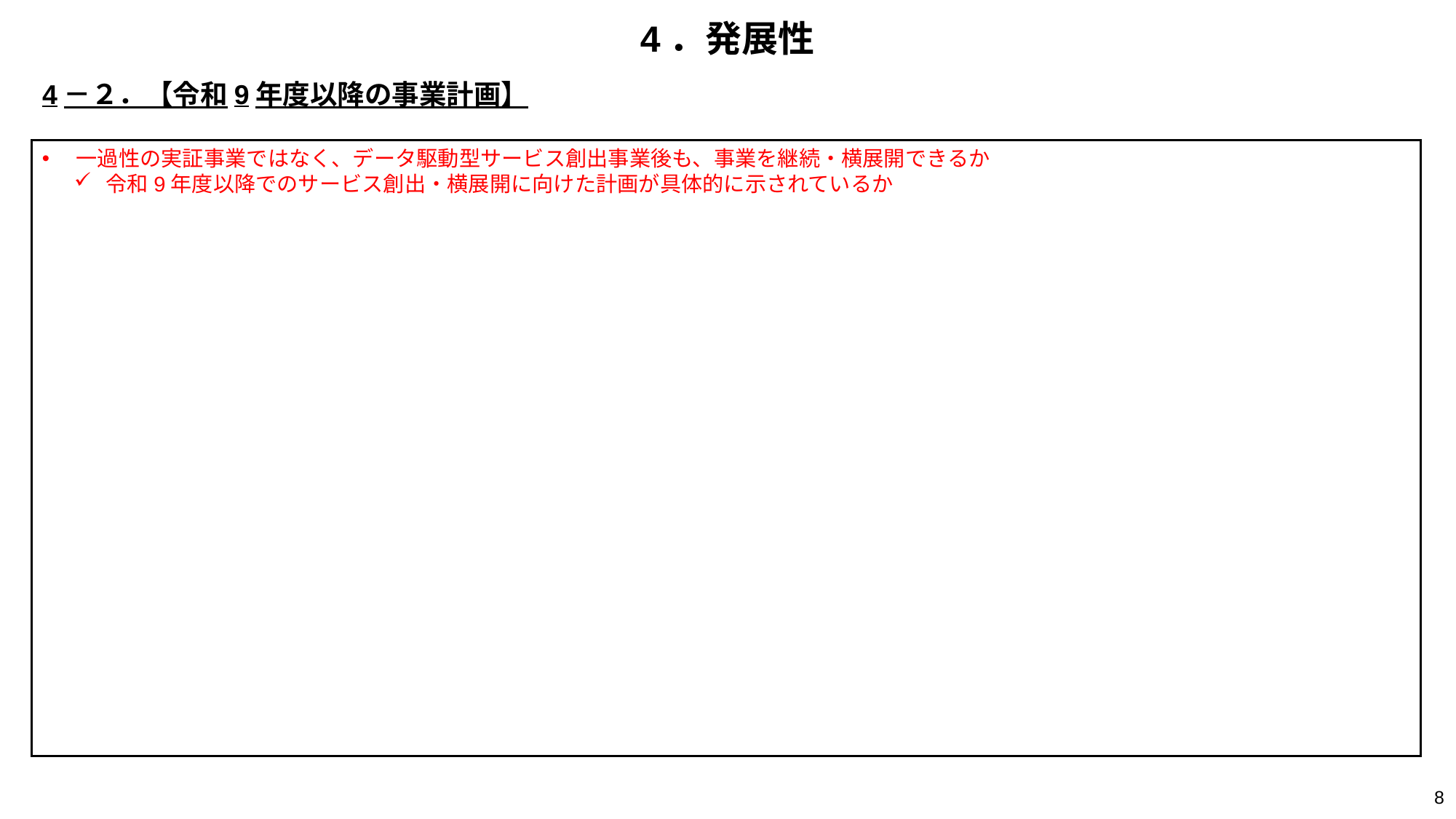

# 4．発展性
4－２．【令和9年度以降の事業計画】
一過性の実証事業ではなく、データ駆動型サービス創出事業後も、事業を継続・横展開できるか
令和9年度以降でのサービス創出・横展開に向けた計画が具体的に示されているか

8